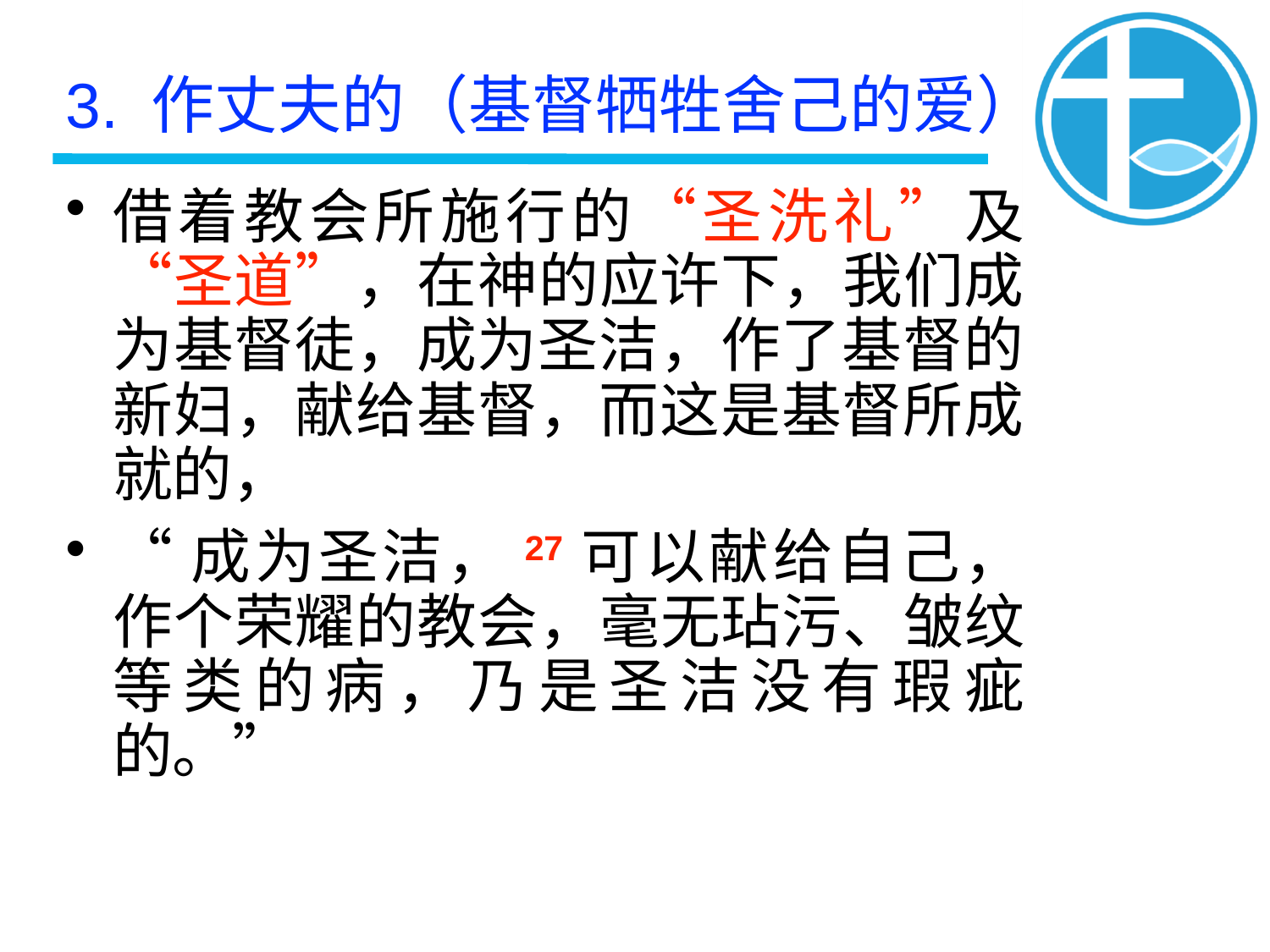

3. 作丈夫的（基督牺牲舍己的爱）
借着教会所施行的“圣洗礼”及“圣道”，在神的应许下，我们成为基督徒，成为圣洁，作了基督的新妇，献给基督，而这是基督所成就的，
“成为圣洁，27可以献给自己，作个荣耀的教会，毫无玷污、皱纹等类的病，乃是圣洁没有瑕疵的。”